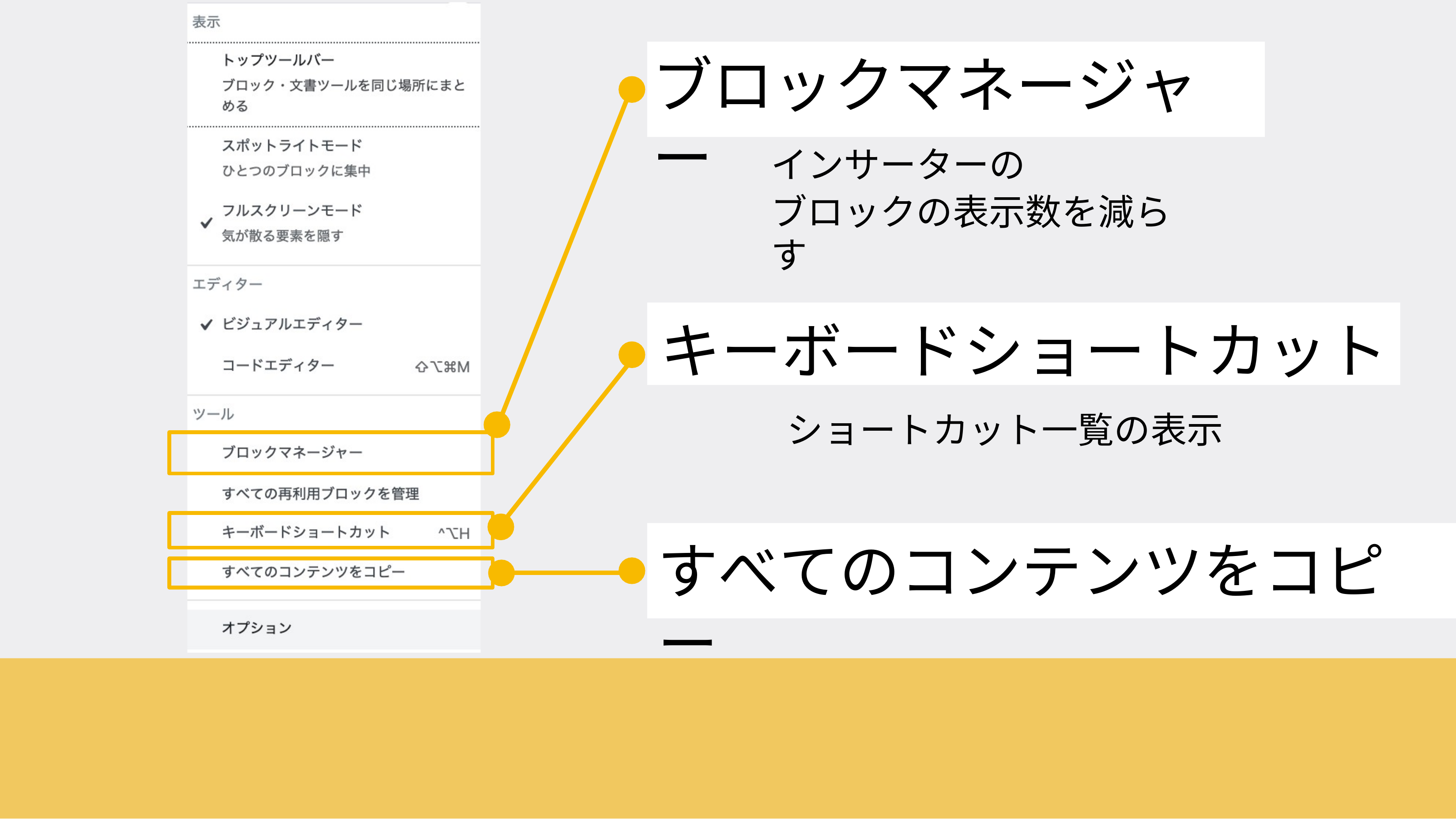

# ブロックマネージャー

インサーターの
ブロックの表示数を減らす
キーボードショートカット

ショートカット一覧の表示

すべてのコンテンツをコピー